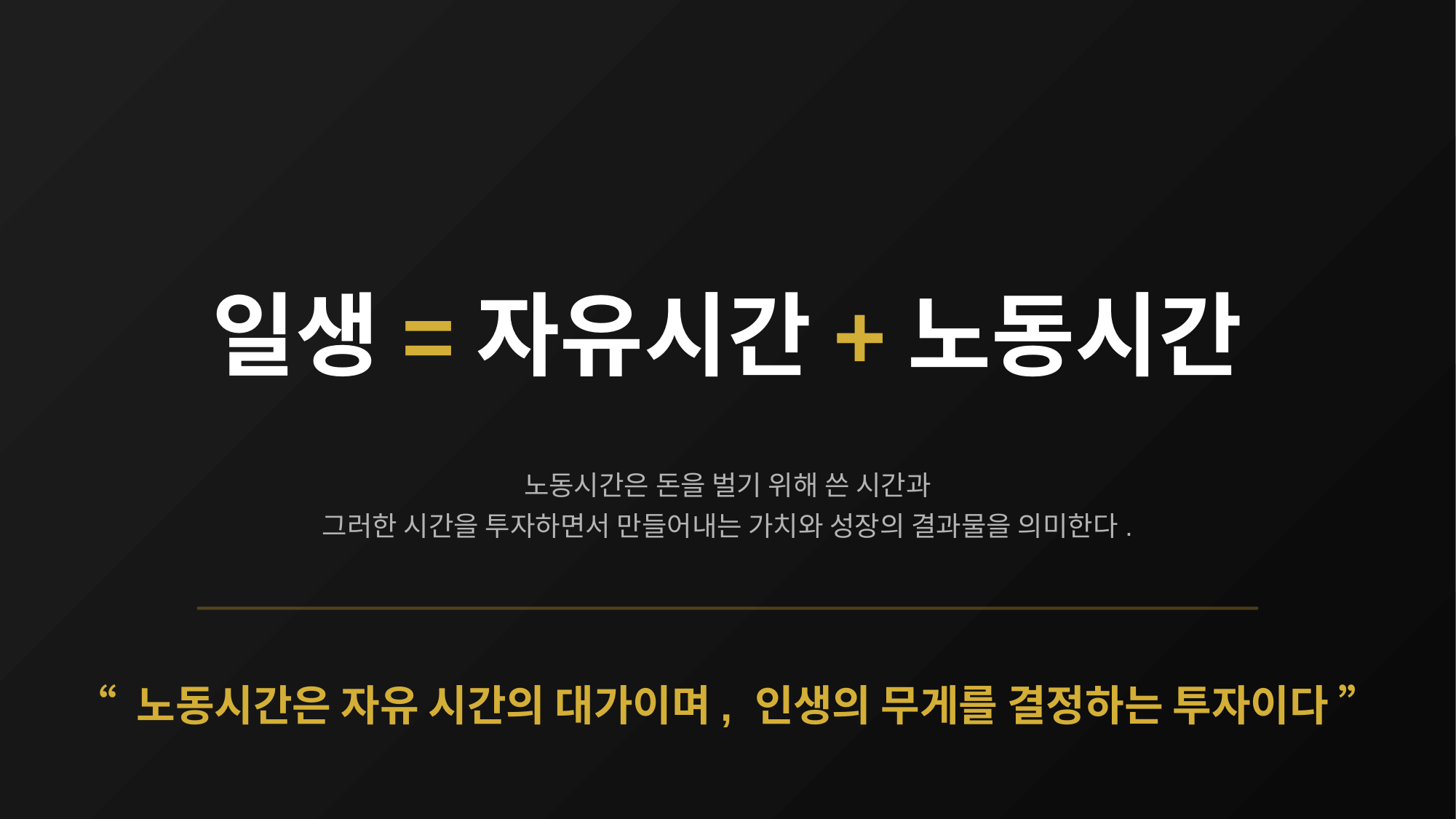

일생=자유시간+노동시간
노동시간은 돈을 벌기 위해 쓴 시간과
그러한 시간을 투자하면서 만들어내는 가치와 성장의 결과물을 의미한다.

“ 노동시간은 자유 시간의 대가이며, 인생의 무게를 결정하는 투자이다 ”